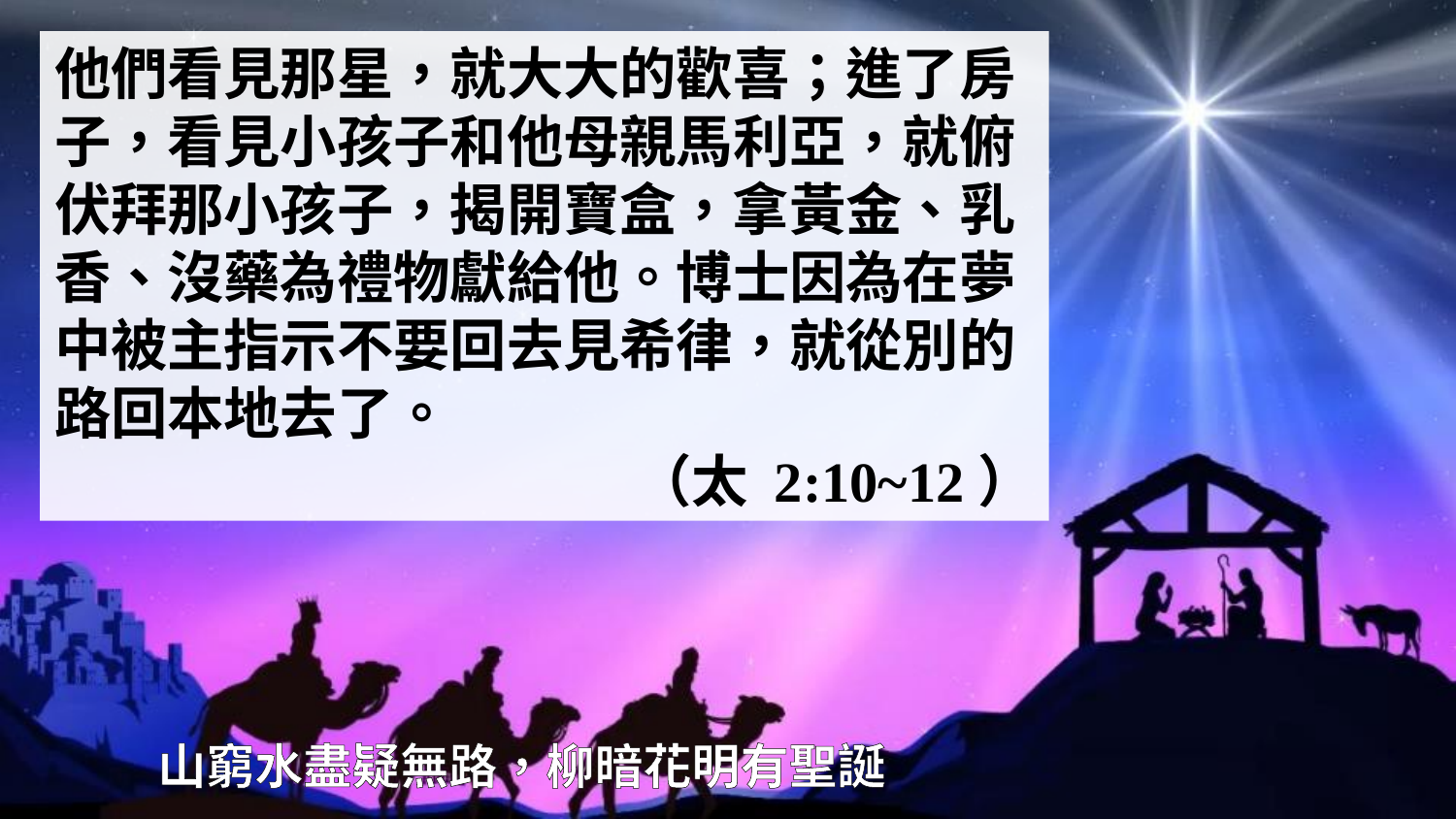

他們看見那星，就大大的歡喜；進了房子，看見小孩子和他母親馬利亞，就俯伏拜那小孩子，揭開寶盒，拿黃金、乳香、沒藥為禮物獻給他。博士因為在夢中被主指示不要回去見希律，就從別的路回本地去了。
（太 2:10~12）
山窮水盡疑無路，柳暗花明有聖誕